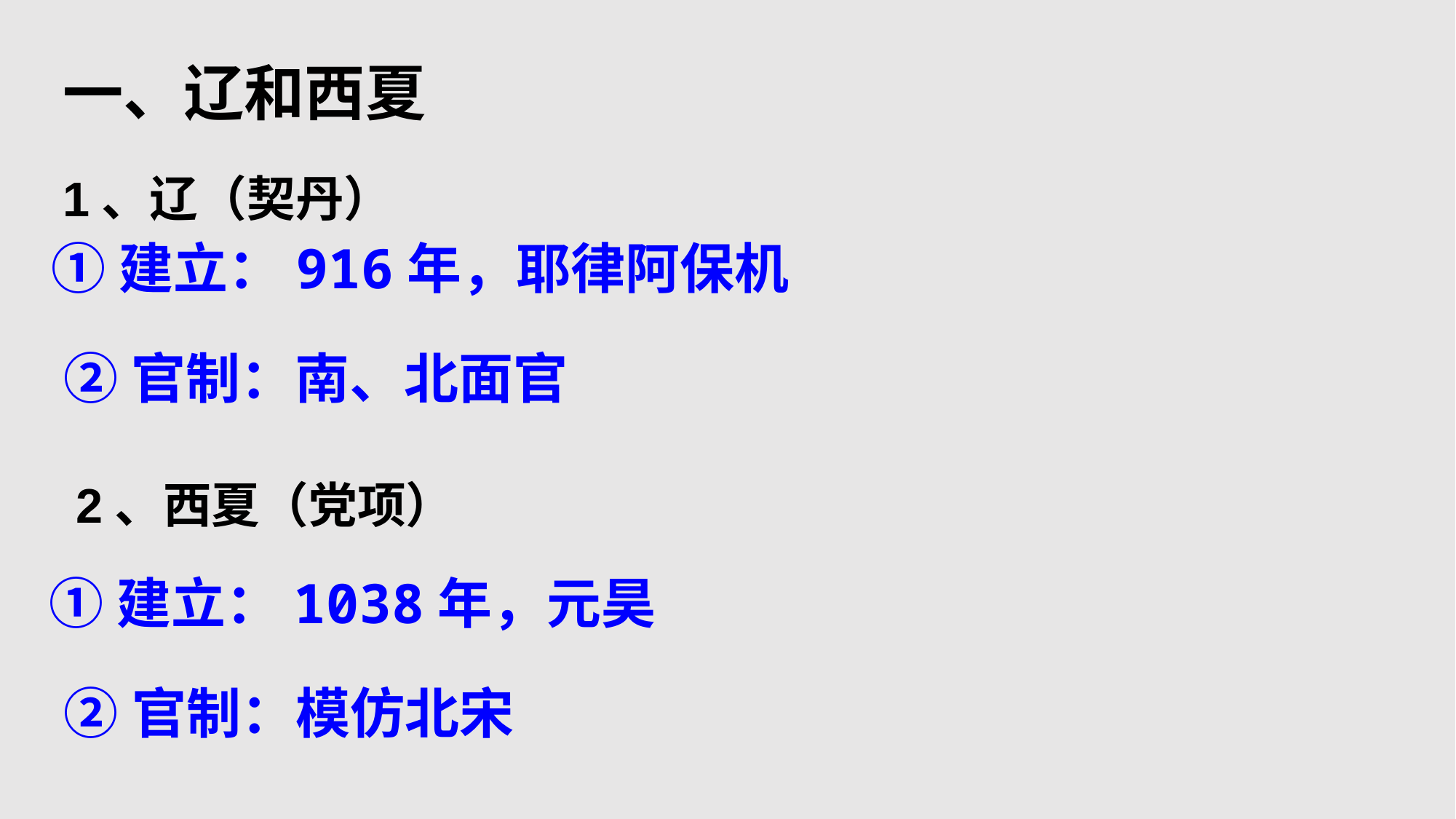

一、辽和西夏
1、辽（契丹）
①建立：916年，耶律阿保机
②官制：南、北面官
2、西夏（党项）
①建立：1038年，元昊
②官制：模仿北宋